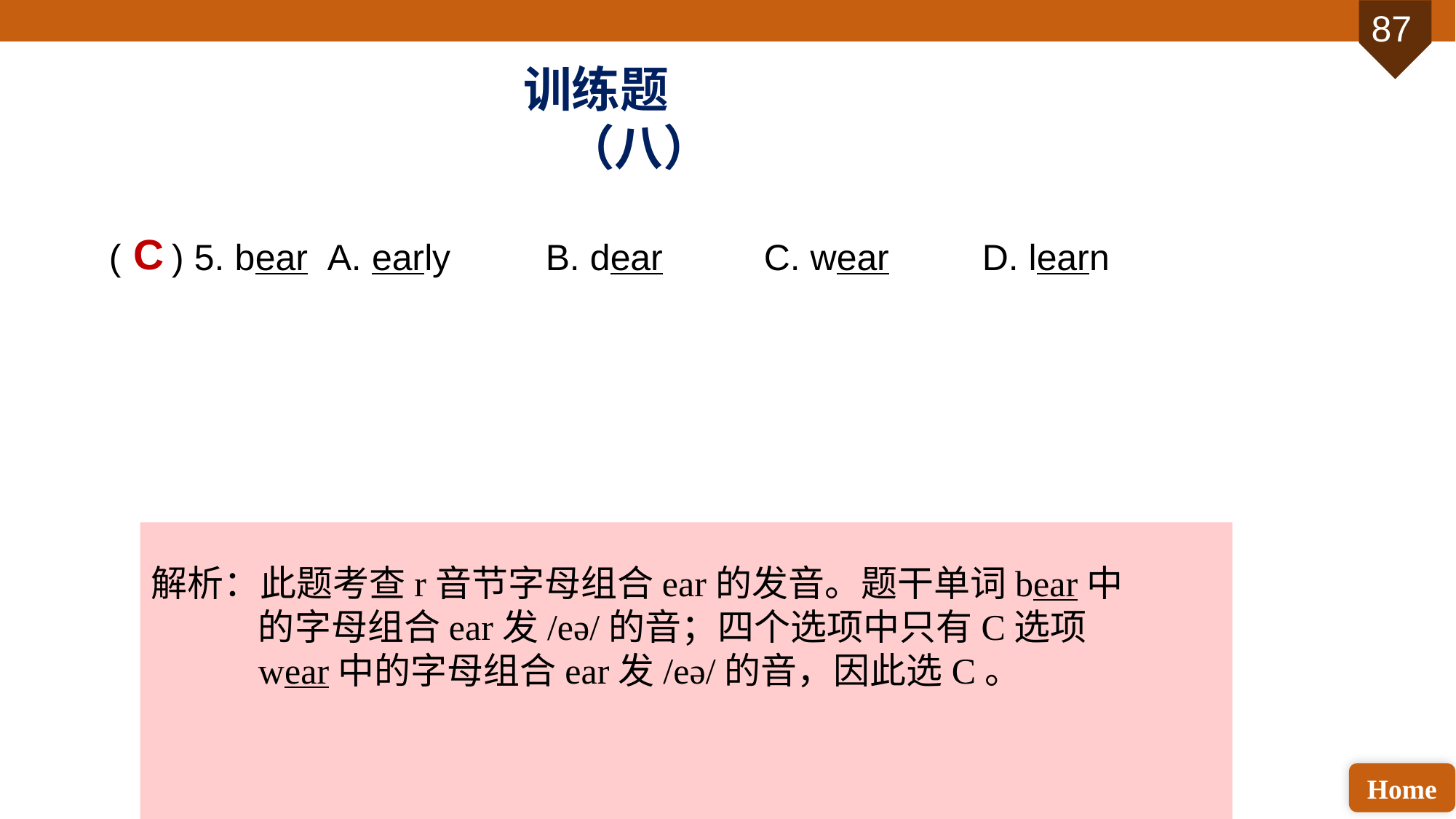

训练题（八）
(     ) 5. bear 	A. early 	B. dear 	C. wear 	D. learn
C

解析：此题考查r音节字母组合ear的发音。题干单词bear中的字母组合ear发/eə/的音；四个选项中只有C选项wear中的字母组合ear发/eə/的音，因此选C。